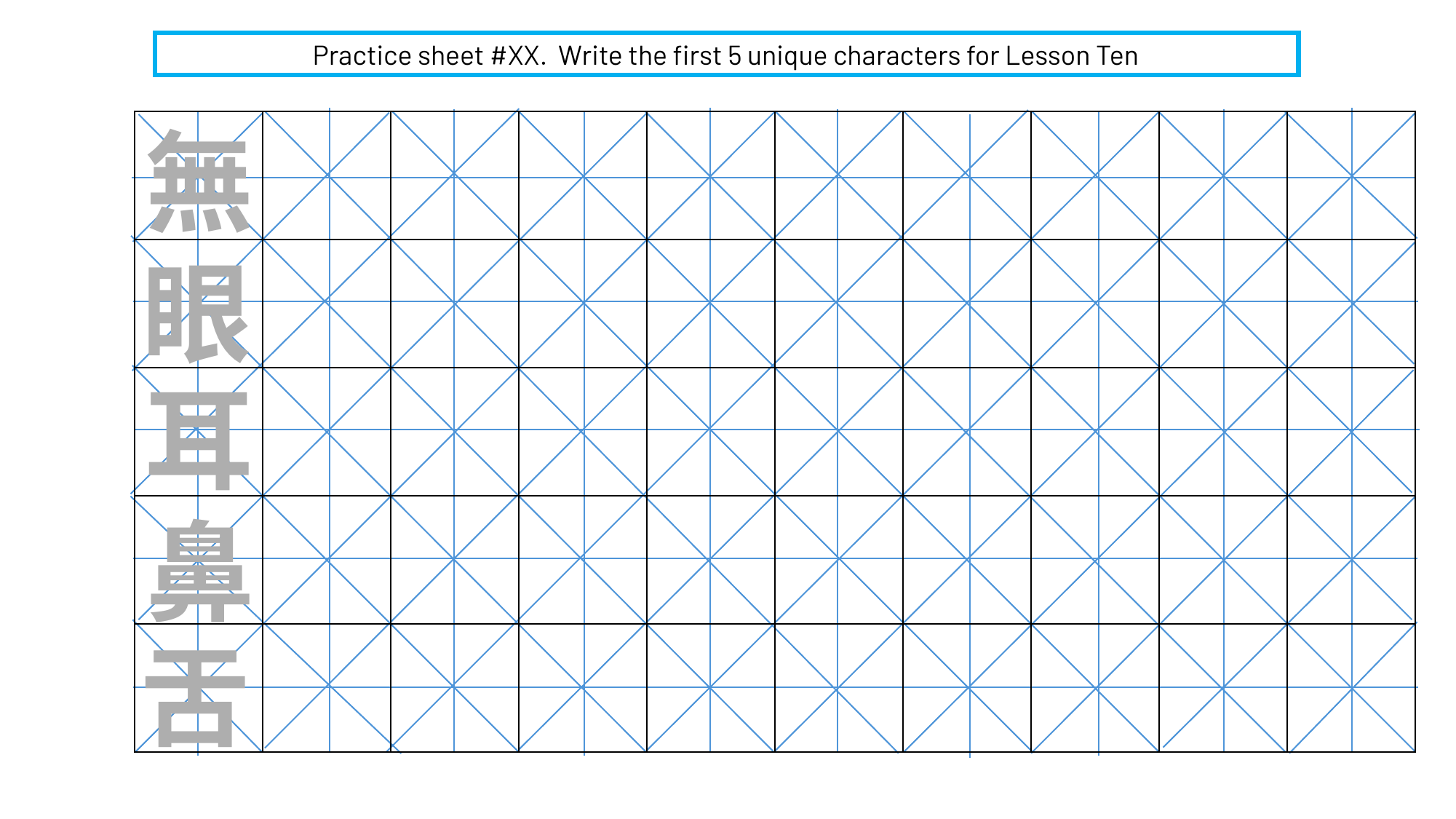

Practice sheet #XX.  Write the first 5 unique characters for Lesson Ten

無
|  |  |  |  |  |  |  |  |  |  |
| --- | --- | --- | --- | --- | --- | --- | --- | --- | --- |
|  |  |  |  |  |  |  |  |  |  |
|  |  |  |  |  |  |  |  |  |  |
|  |  |  |  |  |  |  |  |  |  |
|  |  |  |  |  |  |  |  |  |  |

眼
耳
鼻
舌